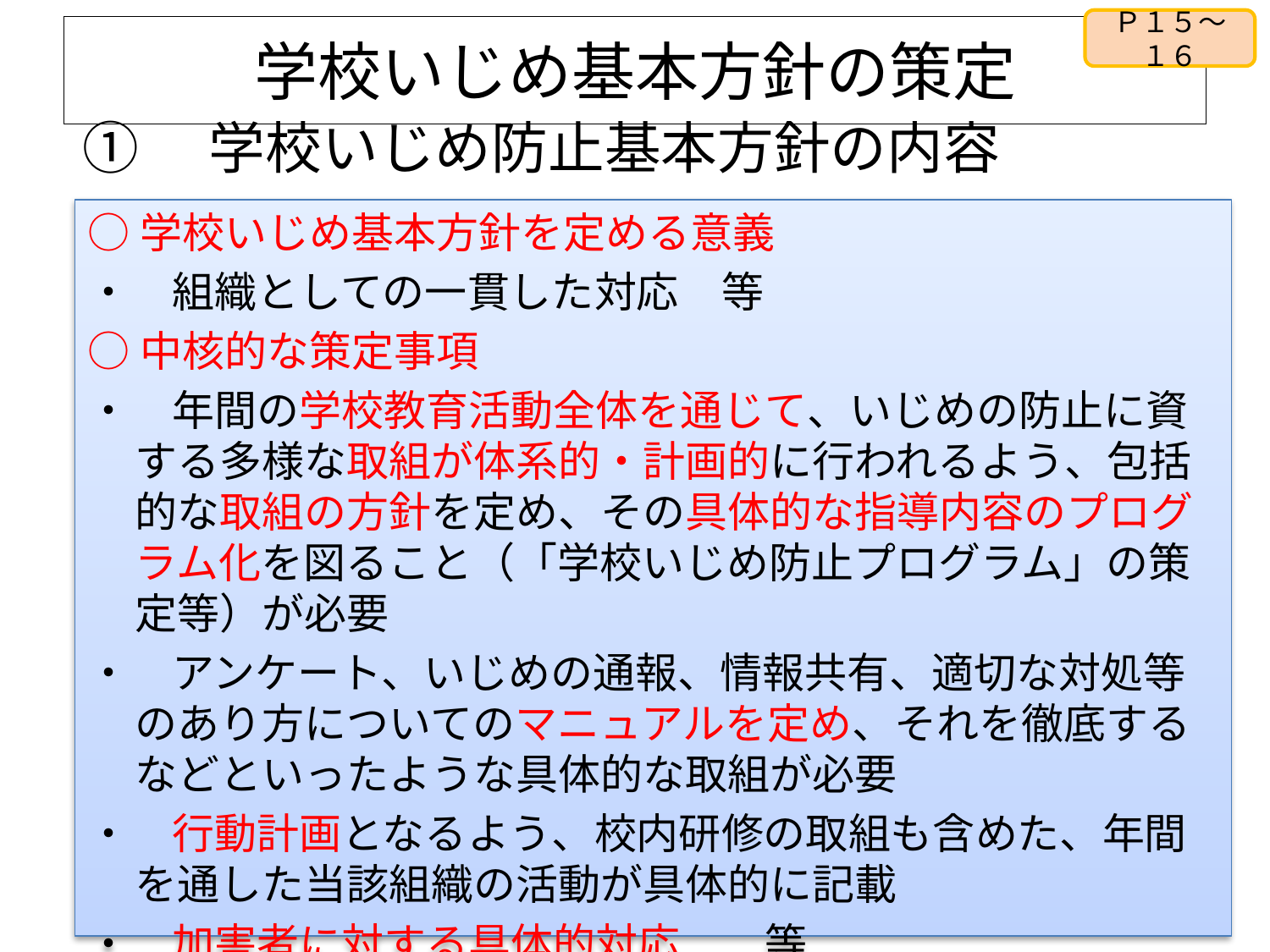

Ｐ１５～１６
# 学校いじめ基本方針の策定
①　学校いじめ防止基本方針の内容
○学校いじめ基本方針を定める意義
・　組織としての一貫した対応　等
○中核的な策定事項
・　年間の学校教育活動全体を通じて、いじめの防止に資する多様な取組が体系的・計画的に行われるよう、包括的な取組の方針を定め、その具体的な指導内容のプログラム化を図ること（「学校いじめ防止プログラム」の策定等）が必要
・　アンケート、いじめの通報、情報共有、適切な対処等のあり方についてのマニュアルを定め、それを徹底するなどといったような具体的な取組が必要
・　行動計画となるよう、校内研修の取組も含めた、年間を通した当該組織の活動が具体的に記載
・　加害者に対する具体的対応　　等